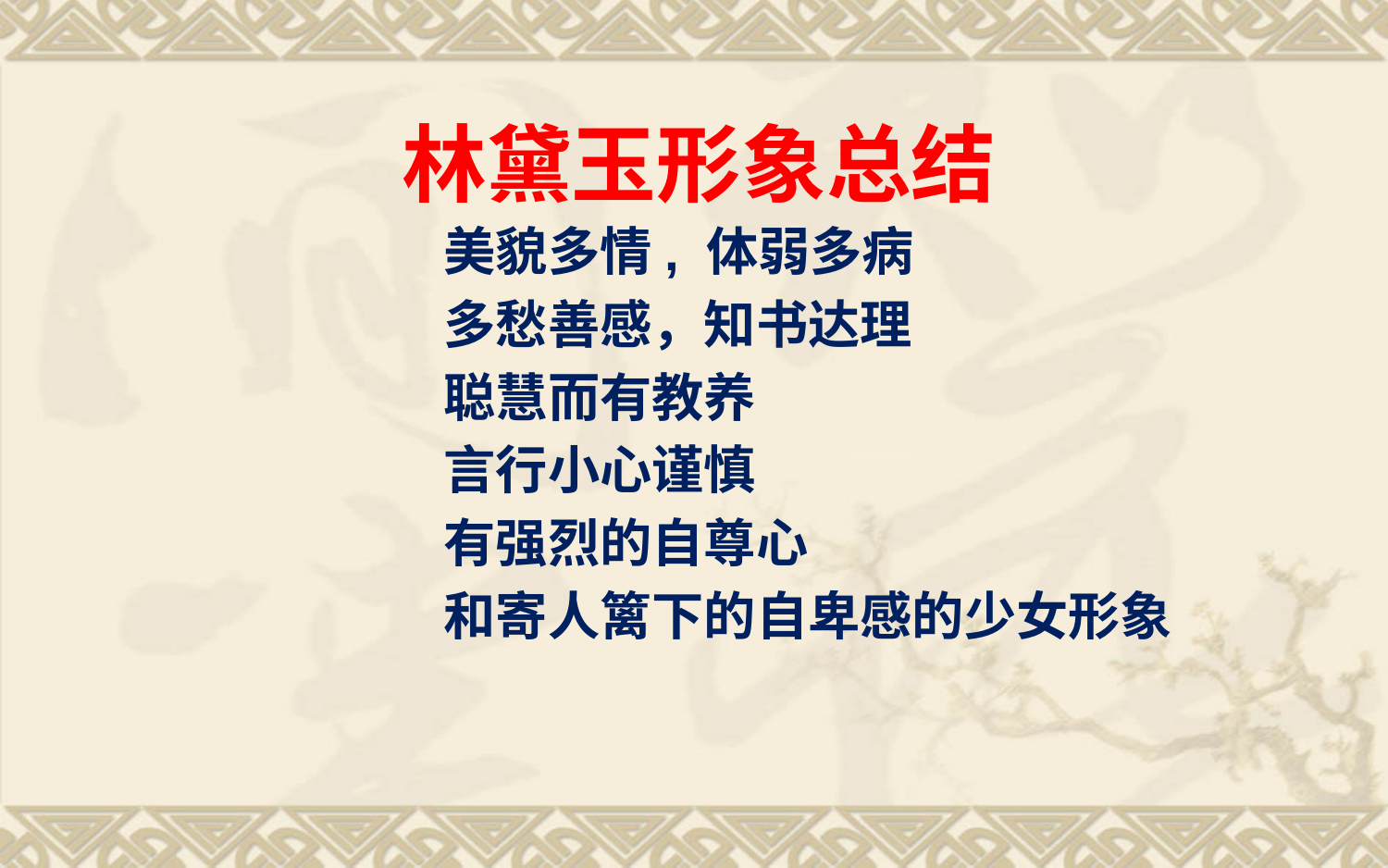

# 林黛玉形象总结
  美貌多情, 体弱多病
  多愁善感，知书达理
  聪慧而有教养
  言行小心谨慎
  有强烈的自尊心
  和寄人篱下的自卑感的少女形象